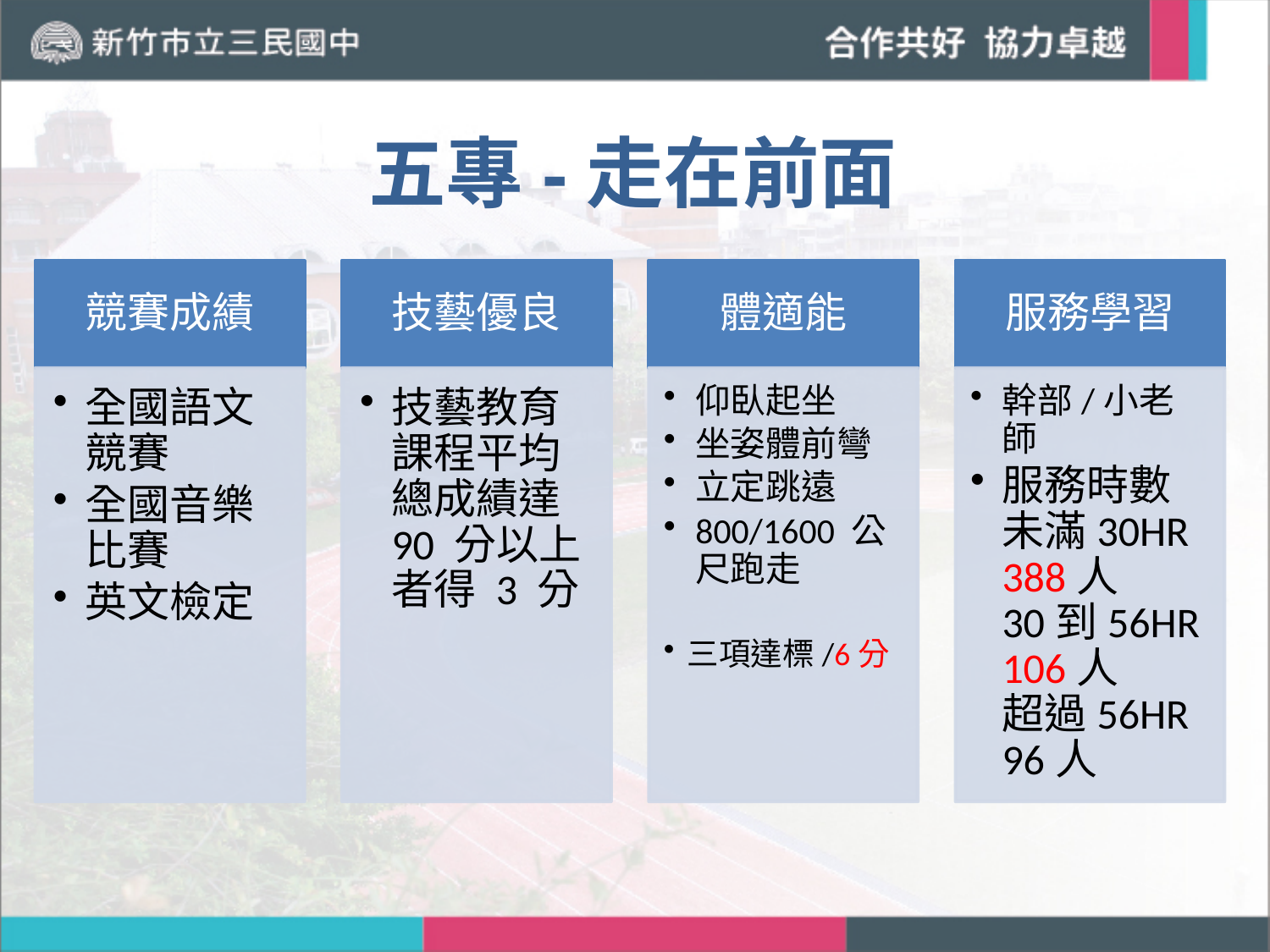

# 五專-走在前面
競賽成績
全國語文競賽
全國音樂比賽
英文檢定
技藝優良
技藝教育課程平均總成績達 90 分以上者得 3 分
體適能
仰臥起坐
坐姿體前彎
立定跳遠
800/1600 公尺跑走

三項達標/6分
服務學習
幹部/小老師
服務時數未滿30HR
388人
30到56HR
106人
超過56HR
96人